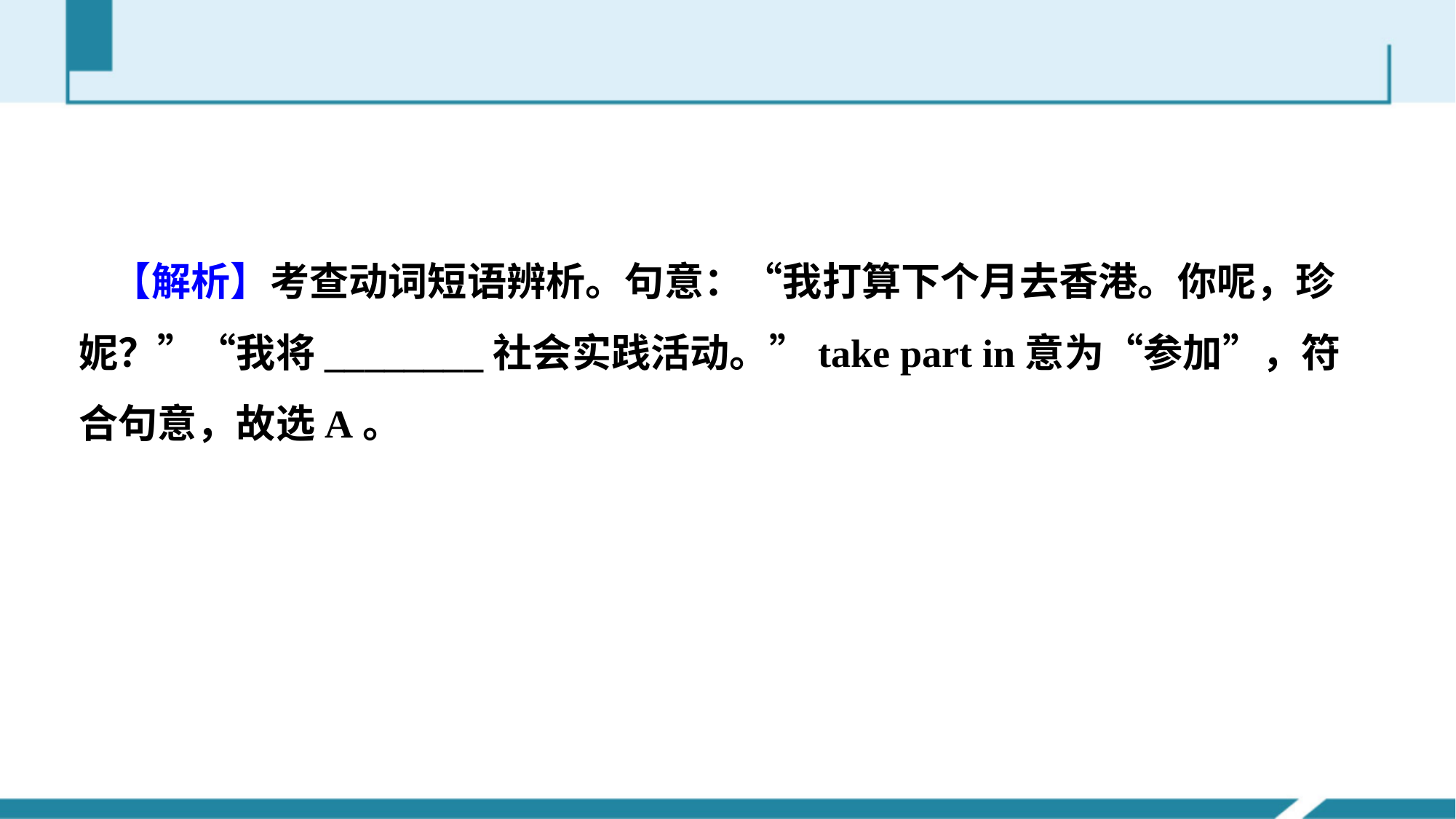

【解析】考查动词短语辨析。句意：“我打算下个月去香港。你呢，珍妮？”“我将________社会实践活动。”take part in意为“参加”，符合句意，故选A。